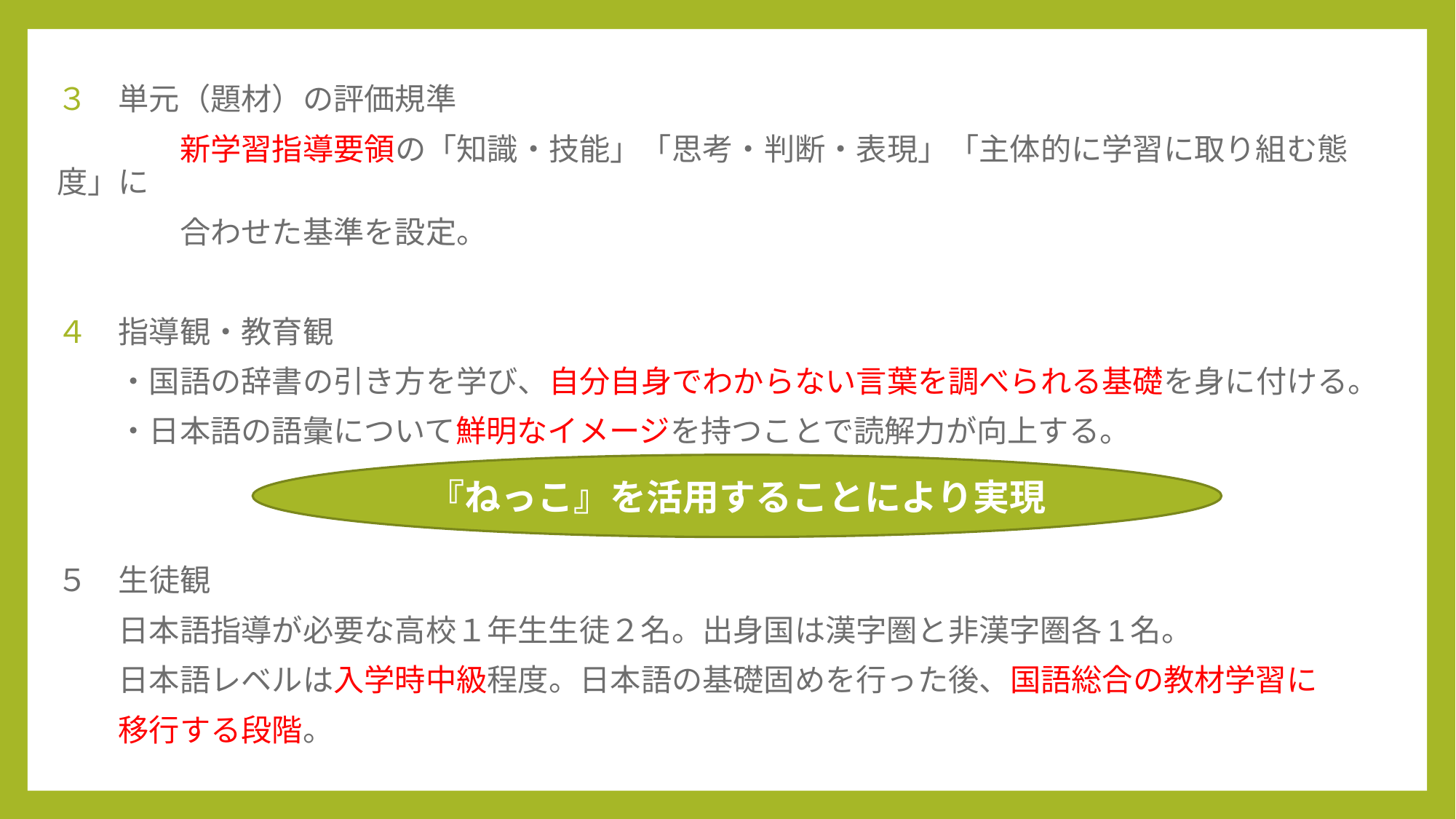

３　単元（題材）の評価規準
　　　　新学習指導要領の「知識・技能」「思考・判断・表現」「主体的に学習に取り組む態度」に
　　　　合わせた基準を設定。

４　指導観・教育観
　　・国語の辞書の引き方を学び、自分自身でわからない言葉を調べられる基礎を身に付ける。
　　・日本語の語彙について鮮明なイメージを持つことで読解力が向上する。

５　生徒観
　　日本語指導が必要な高校１年生生徒２名。出身国は漢字圏と非漢字圏各1名。
　　日本語レベルは入学時中級程度。日本語の基礎固めを行った後、国語総合の教材学習に
　　移行する段階。

『ねっこ』を活用することにより実現